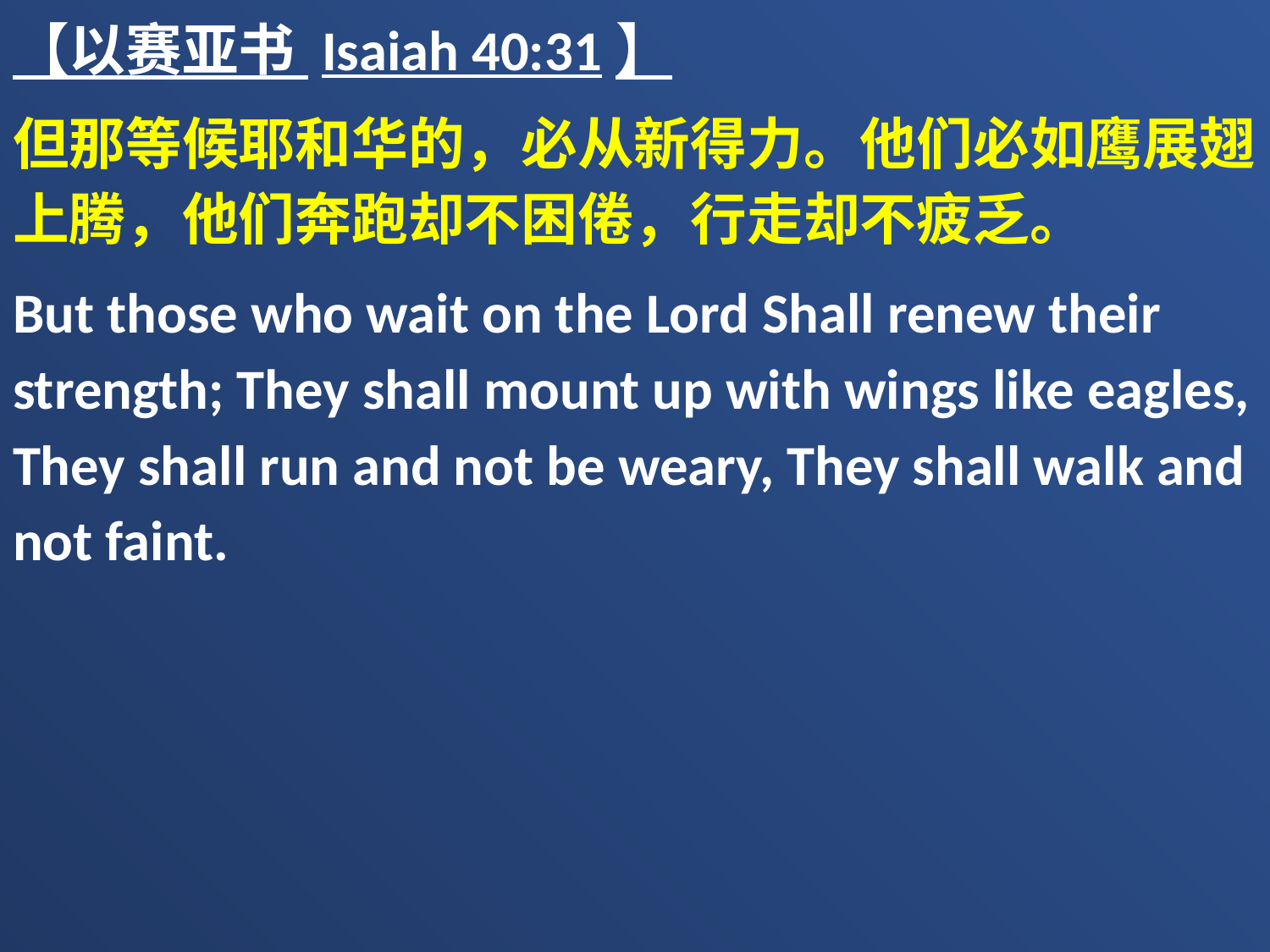

【以赛亚书 Isaiah 40:31】
但那等候耶和华的，必从新得力。他们必如鹰展翅上腾，他们奔跑却不困倦，行走却不疲乏。
But those who wait on the Lord Shall renew their strength; They shall mount up with wings like eagles, They shall run and not be weary, They shall walk and not faint.